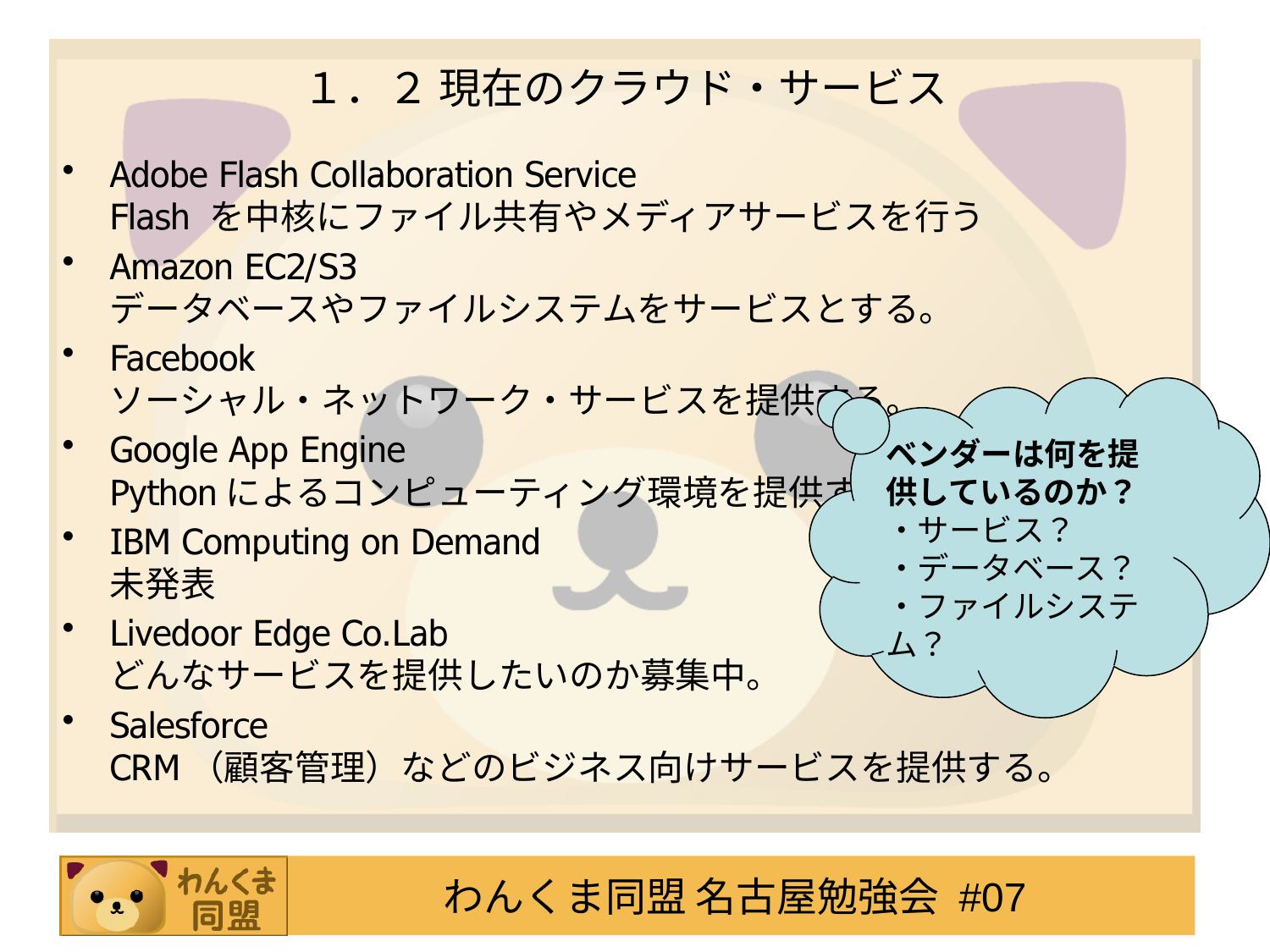

# １．２ 現在のクラウド・サービス
Adobe Flash Collaboration Service
Flash を中核にファイル共有やメディアサービスを行う
Amazon EC2/S3
データベースやファイルシステムをサービスとする。
Facebook
ソーシャル・ネットワーク・サービスを提供する。
Google App Engine
Pythonによるコンピューティング環境を提供する。
IBM Computing on Demand
未発表
Livedoor Edge Co.Lab
どんなサービスを提供したいのか募集中。
Salesforce
CRM（顧客管理）などのビジネス向けサービスを提供する。

ベンダーは何を提供しているのか？
・サービス？
・データベース？
・ファイルシステム？